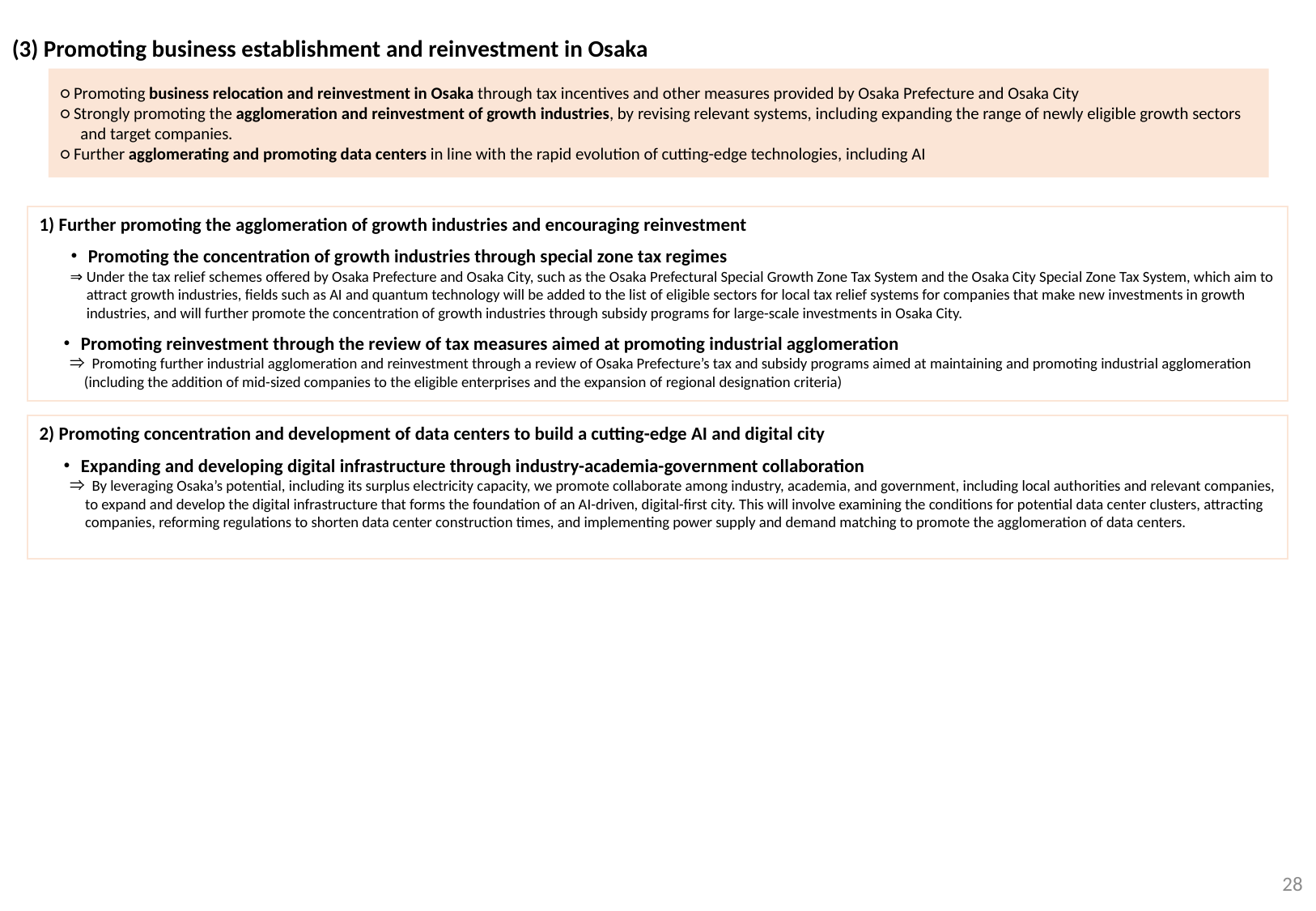

(3) Promoting business establishment and reinvestment in Osaka
○ Promoting business relocation and reinvestment in Osaka through tax incentives and other measures provided by Osaka Prefecture and Osaka City
○ Strongly promoting the agglomeration and reinvestment of growth industries, by revising relevant systems, including expanding the range of newly eligible growth sectors and target companies.
○ Further agglomerating and promoting data centers in line with the rapid evolution of cutting-edge technologies, including AI
1) Further promoting the agglomeration of growth industries and encouraging reinvestment
     ・Promoting the concentration of growth industries through special zone tax regimes
         ⇒ Under the tax relief schemes offered by Osaka Prefecture and Osaka City, such as the Osaka Prefectural Special Growth Zone Tax System and the Osaka City Special Zone Tax System, which aim to attract growth industries, fields such as AI and quantum technology will be added to the list of eligible sectors for local tax relief systems for companies that make new investments in growth industries, and will further promote the concentration of growth industries through subsidy programs for large-scale investments in Osaka City.
　・Promoting reinvestment through the review of tax measures aimed at promoting industrial agglomeration
　　⇒ Promoting further industrial agglomeration and reinvestment through a review of Osaka Prefecture’s tax and subsidy programs aimed at maintaining and promoting industrial agglomeration (including the addition of mid-sized companies to the eligible enterprises and the expansion of regional designation criteria)
2) Promoting concentration and development of data centers to build a cutting-edge AI and digital city
　・Expanding and developing digital infrastructure through industry-academia-government collaboration
　　⇒ By leveraging Osaka’s potential, including its surplus electricity capacity, we promote collaborate among industry, academia, and government, including local authorities and relevant companies, to expand and develop the digital infrastructure that forms the foundation of an AI-driven, digital-first city. This will involve examining the conditions for potential data center clusters, attracting companies, reforming regulations to shorten data center construction times, and implementing power supply and demand matching to promote the agglomeration of data centers.
28